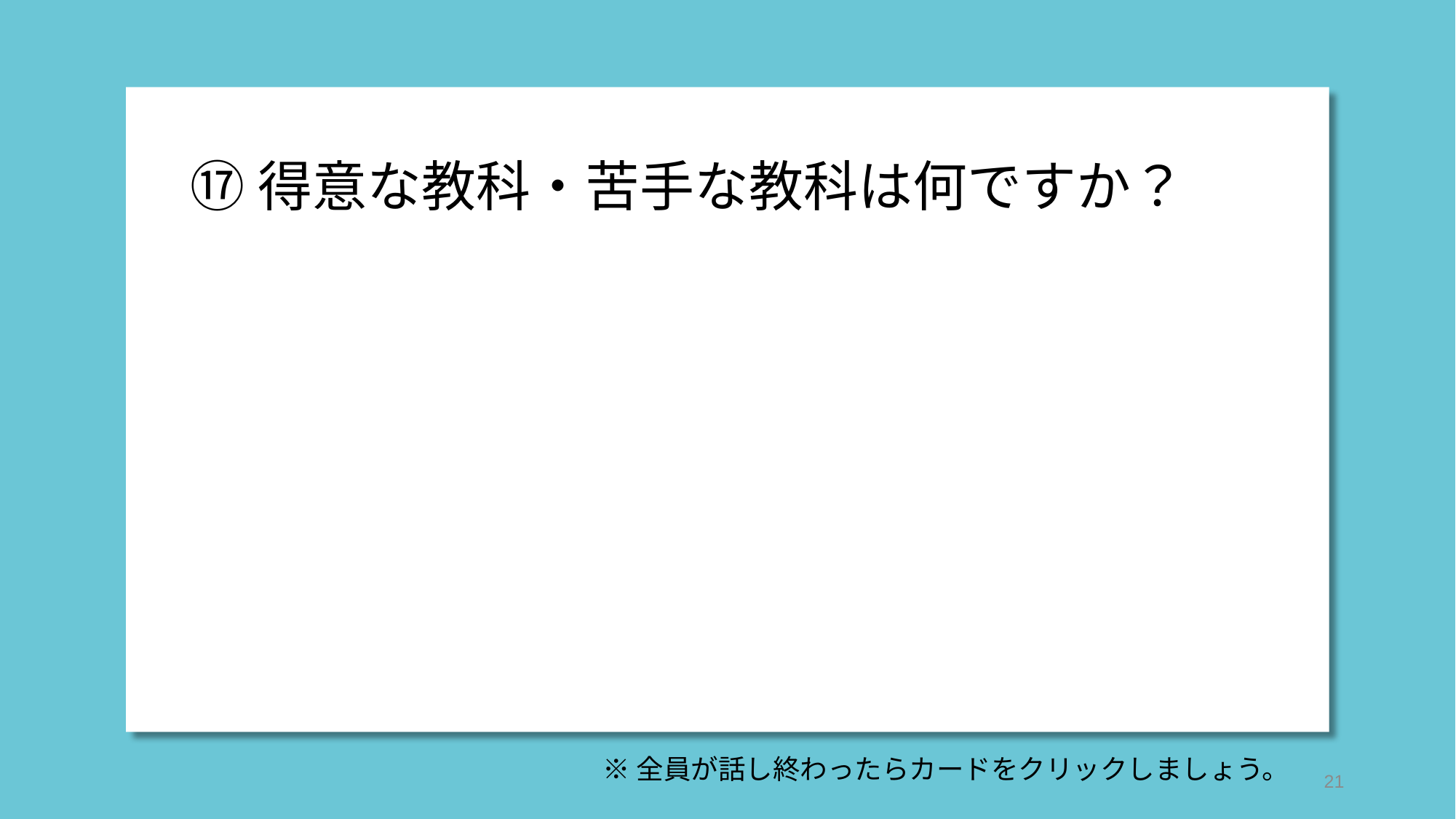

⑰得意な教科・苦手な教科は何ですか？
※全員が話し終わったらカードをクリックしましょう。
21